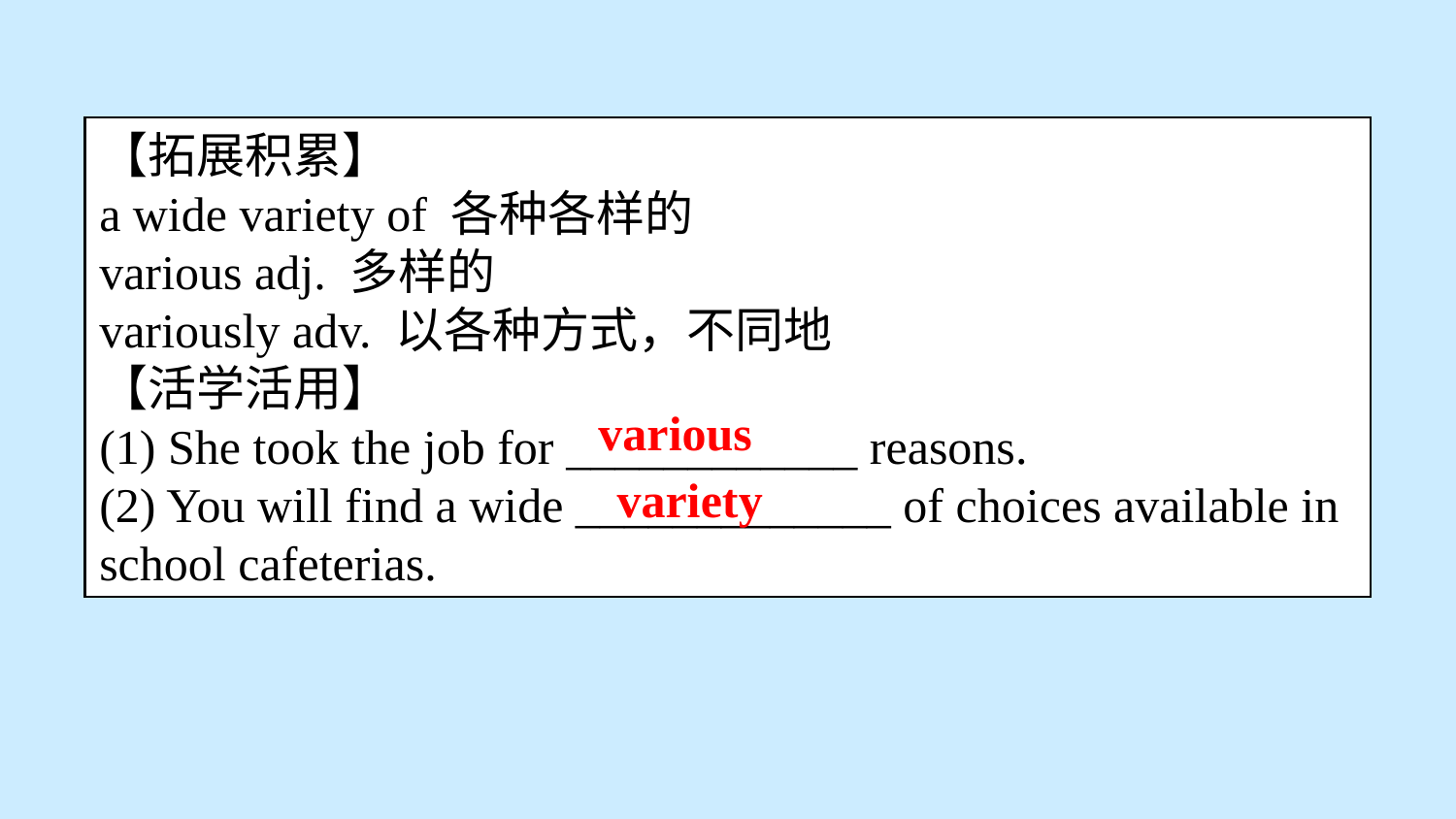

【拓展积累】
a wide variety of 各种各样的
various adj. 多样的
variously adv. 以各种方式，不同地
【活学活用】
(1) She took the job for ____________ reasons.
(2) You will find a wide _____________ of choices available in school cafeterias.
various
variety